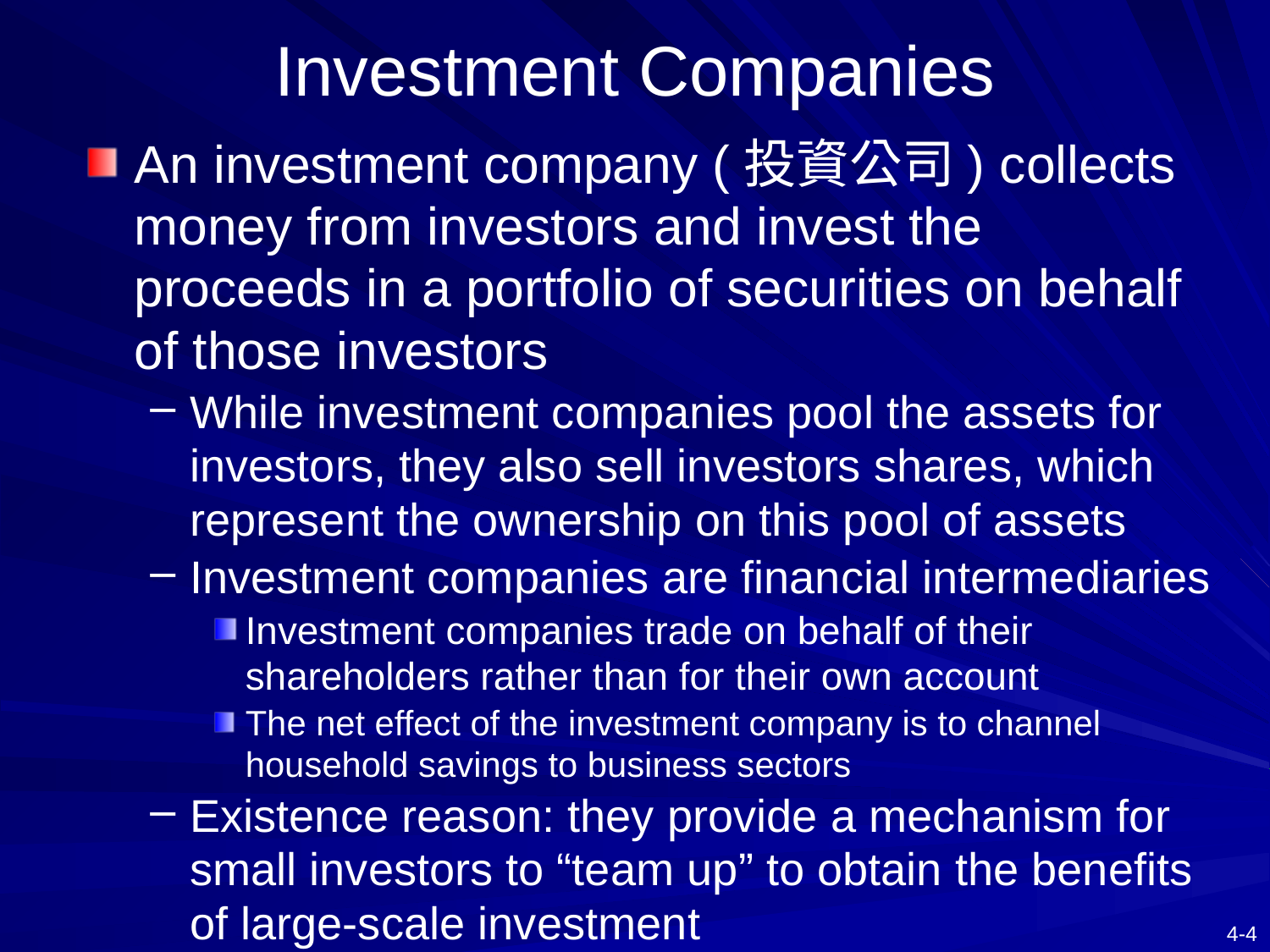

# Investment Companies
An investment company (投資公司) collects money from investors and invest the proceeds in a portfolio of securities on behalf of those investors
While investment companies pool the assets for investors, they also sell investors shares, which represent the ownership on this pool of assets
Investment companies are financial intermediaries
Investment companies trade on behalf of their shareholders rather than for their own account
The net effect of the investment company is to channel household savings to business sectors
Existence reason: they provide a mechanism for small investors to “team up” to obtain the benefits of large-scale investment